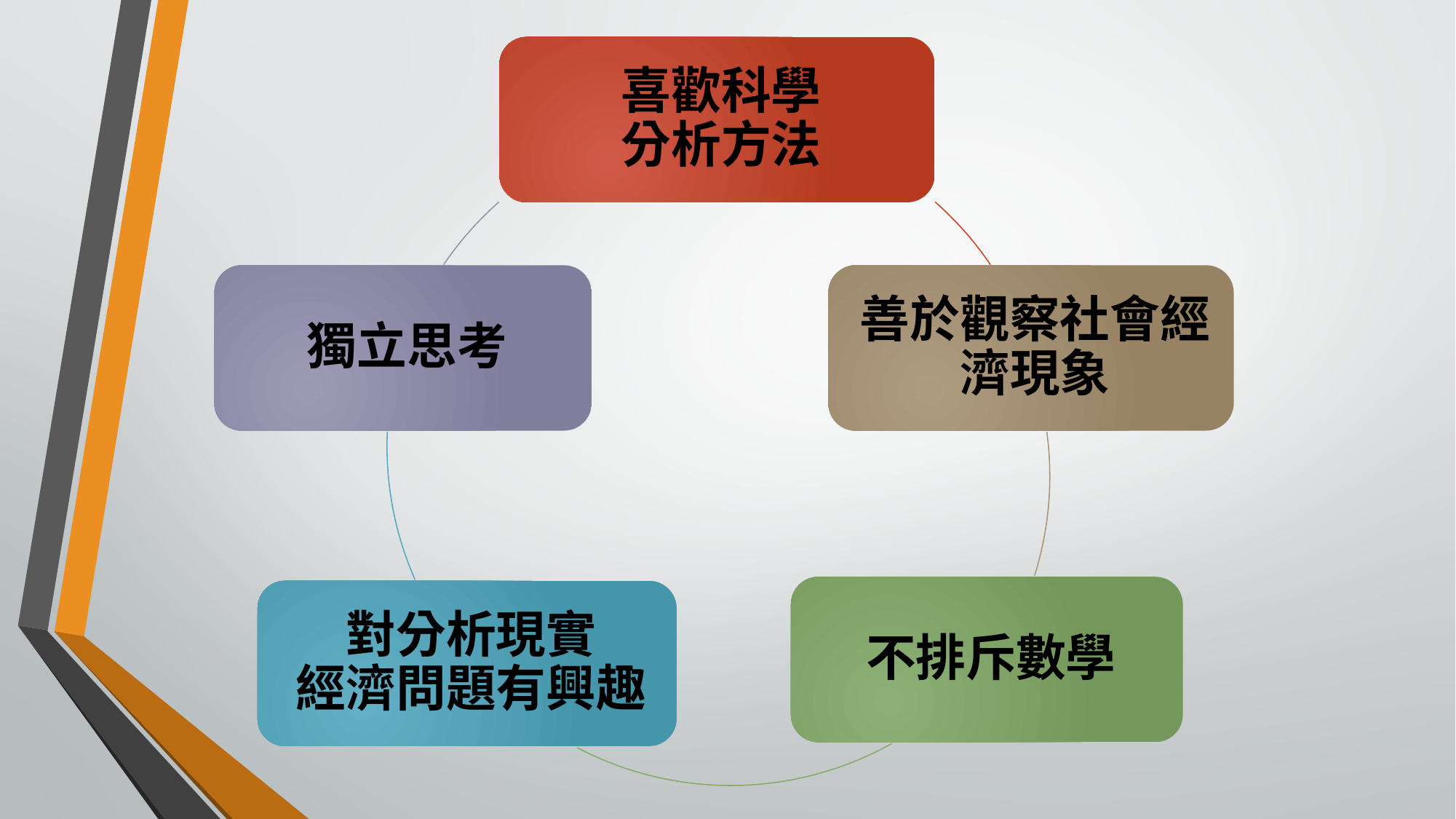

喜歡科學
分析方法
善於觀察社會經濟現象
不排斥數學
對分析現實
經濟問題有興趣
獨立思考